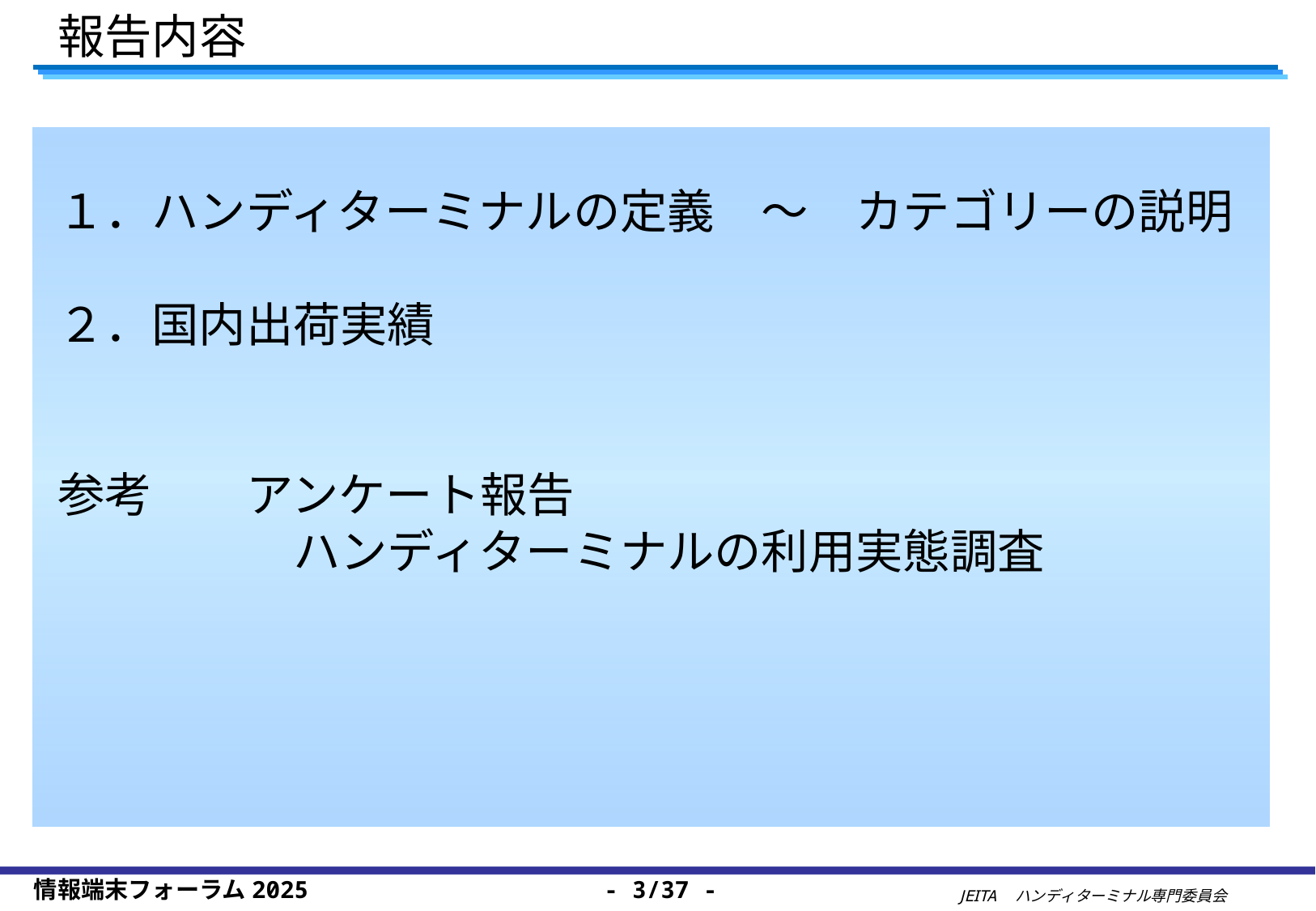

報告内容
１．ハンディターミナルの定義　～　カテゴリーの説明
２．国内出荷実績

参考　　アンケート報告
　　　　　ハンディターミナルの利用実態調査